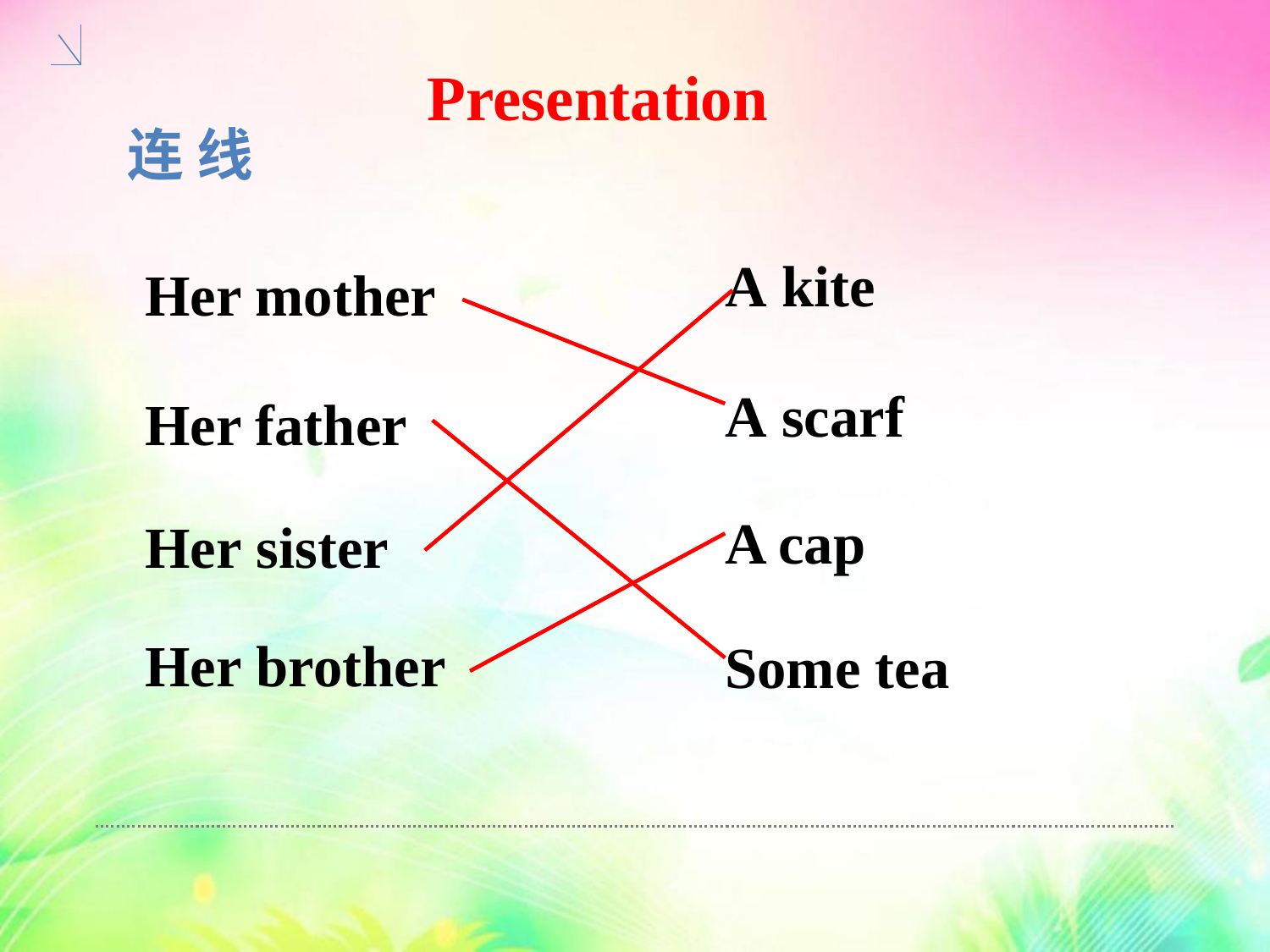

Presentation
连 线
A kite
Her mother
A scarf
Her father
A cap
Her sister
Her brother
Some tea